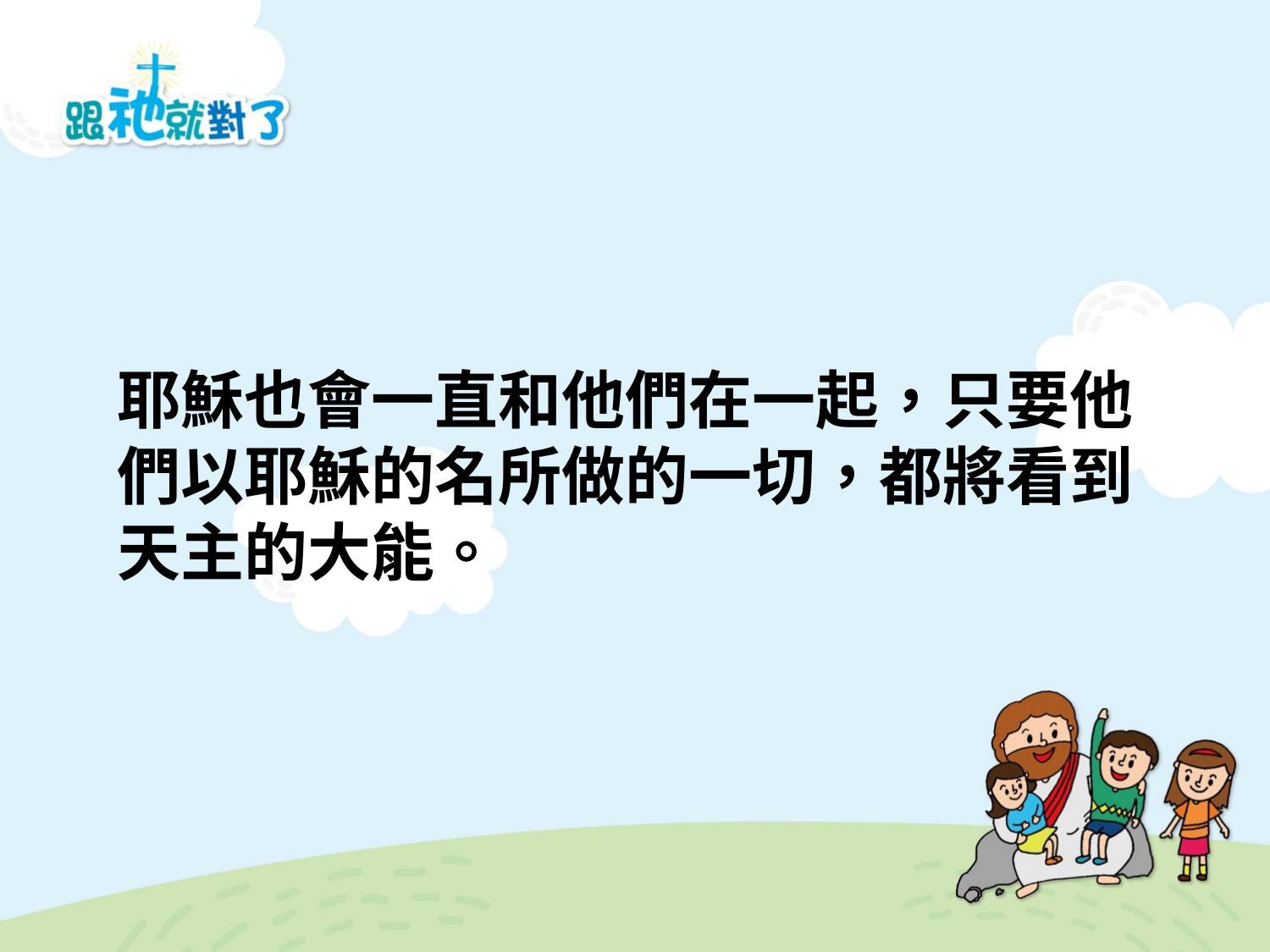

耶穌也會一直和他們在一起，只要他們以耶穌的名所做的一切，都將看到天主的大能。